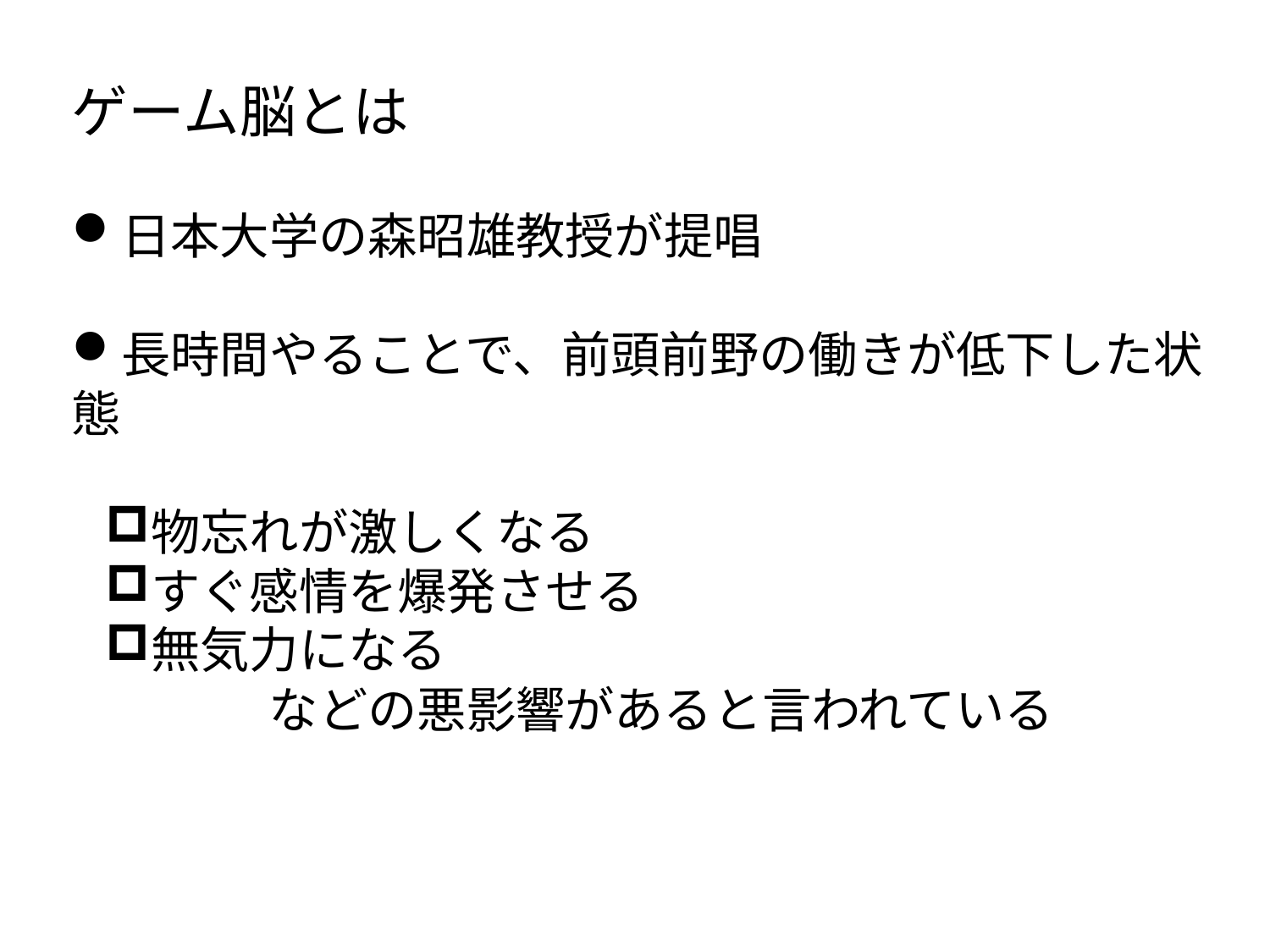

ゲーム脳とは
日本大学の森昭雄教授が提唱

長時間やることで、前頭前野の働きが低下した状態

物忘れが激しくなる
すぐ感情を爆発させる
無気力になる
　　　　などの悪影響があると言われている